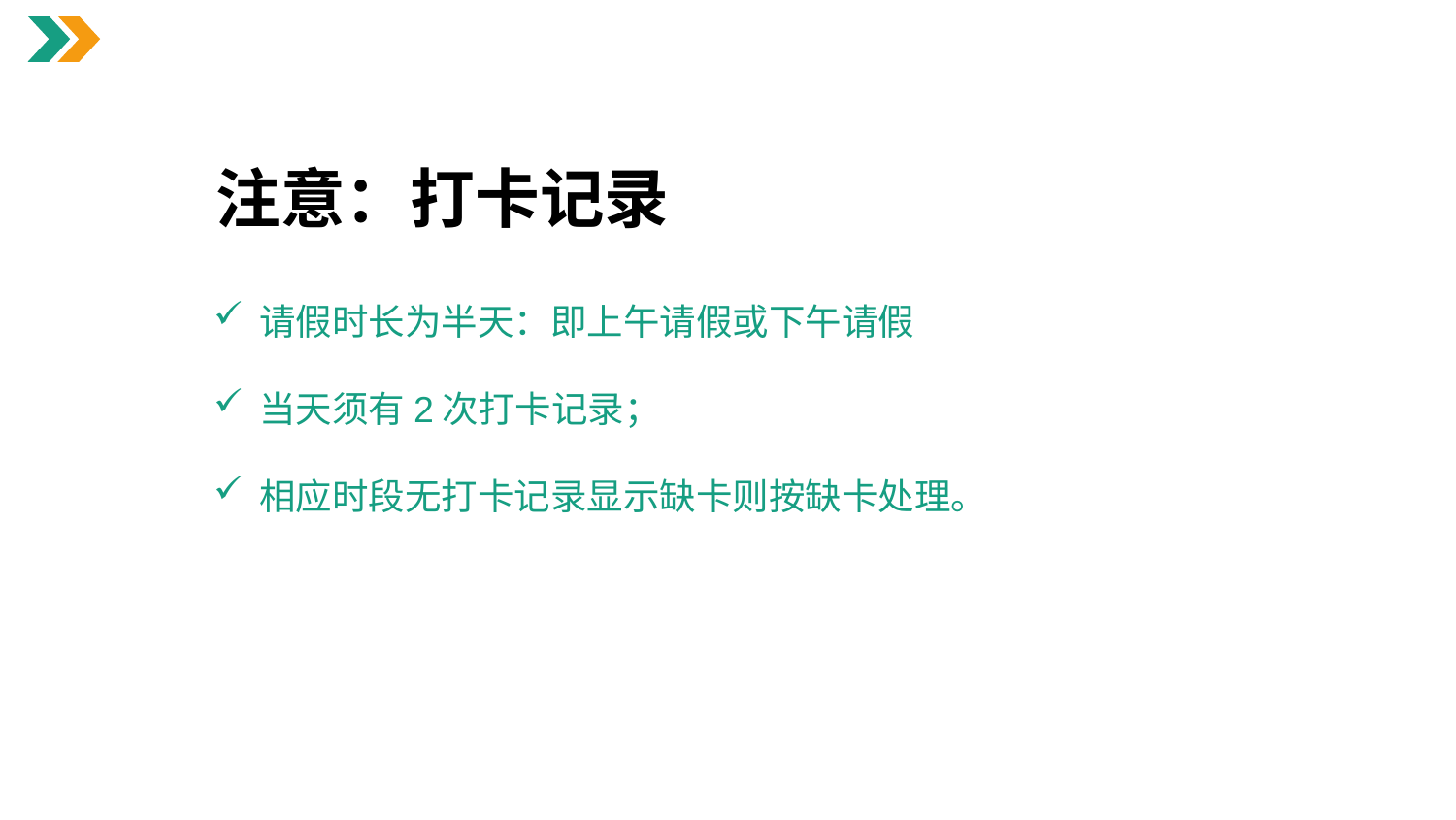

注意：打卡记录
请假时长为半天：即上午请假或下午请假

当天须有2次打卡记录；

相应时段无打卡记录显示缺卡则按缺卡处理。